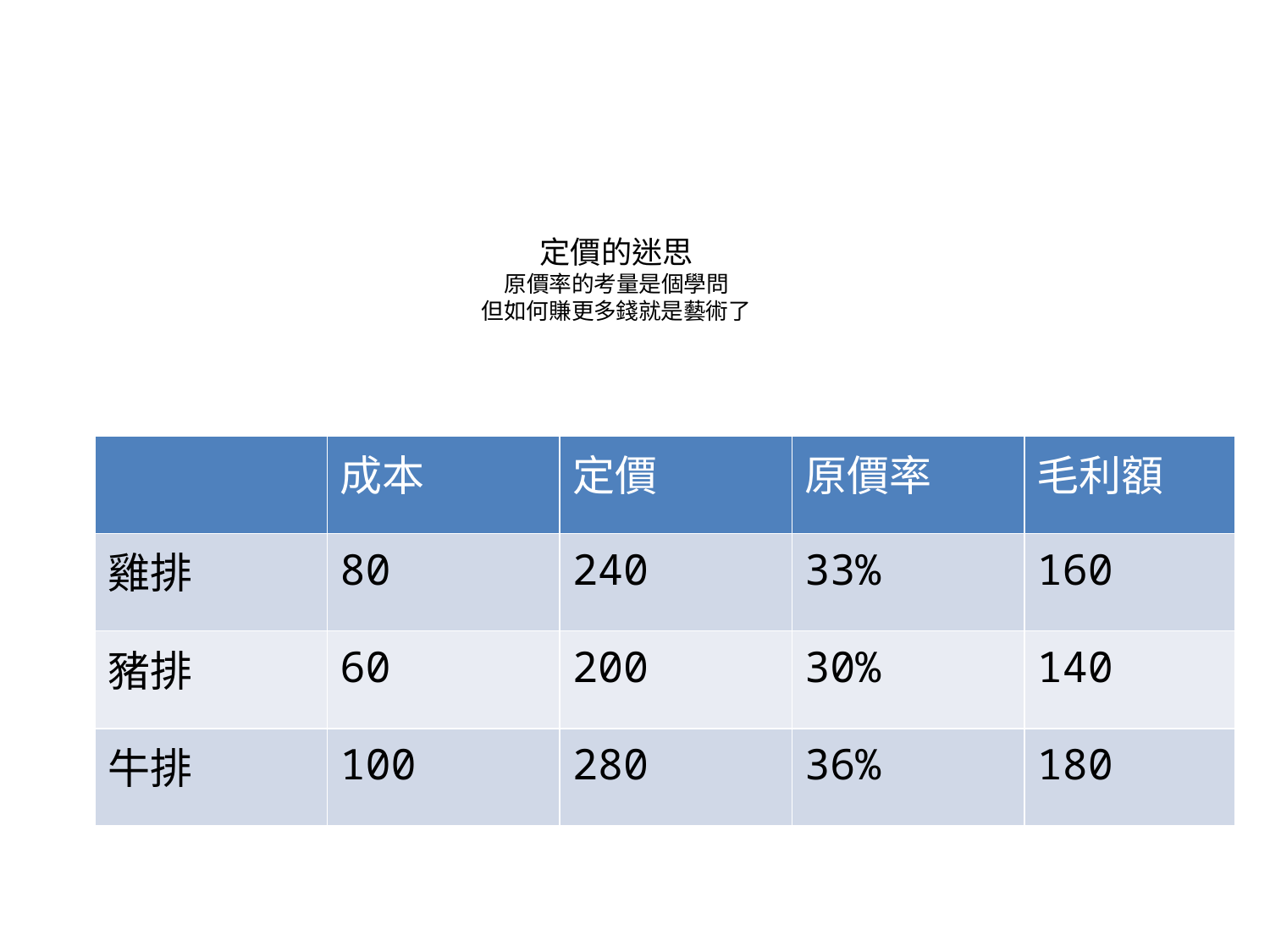

# 定價的迷思 原價率的考量是個學問 但如何賺更多錢就是藝術了
|  | 成本 | 定價 | 原價率 | 毛利額 |
| --- | --- | --- | --- | --- |
| 雞排 | 80 | 240 | 33% | 160 |
| 豬排 | 60 | 200 | 30% | 140 |
| 牛排 | 100 | 280 | 36% | 180 |